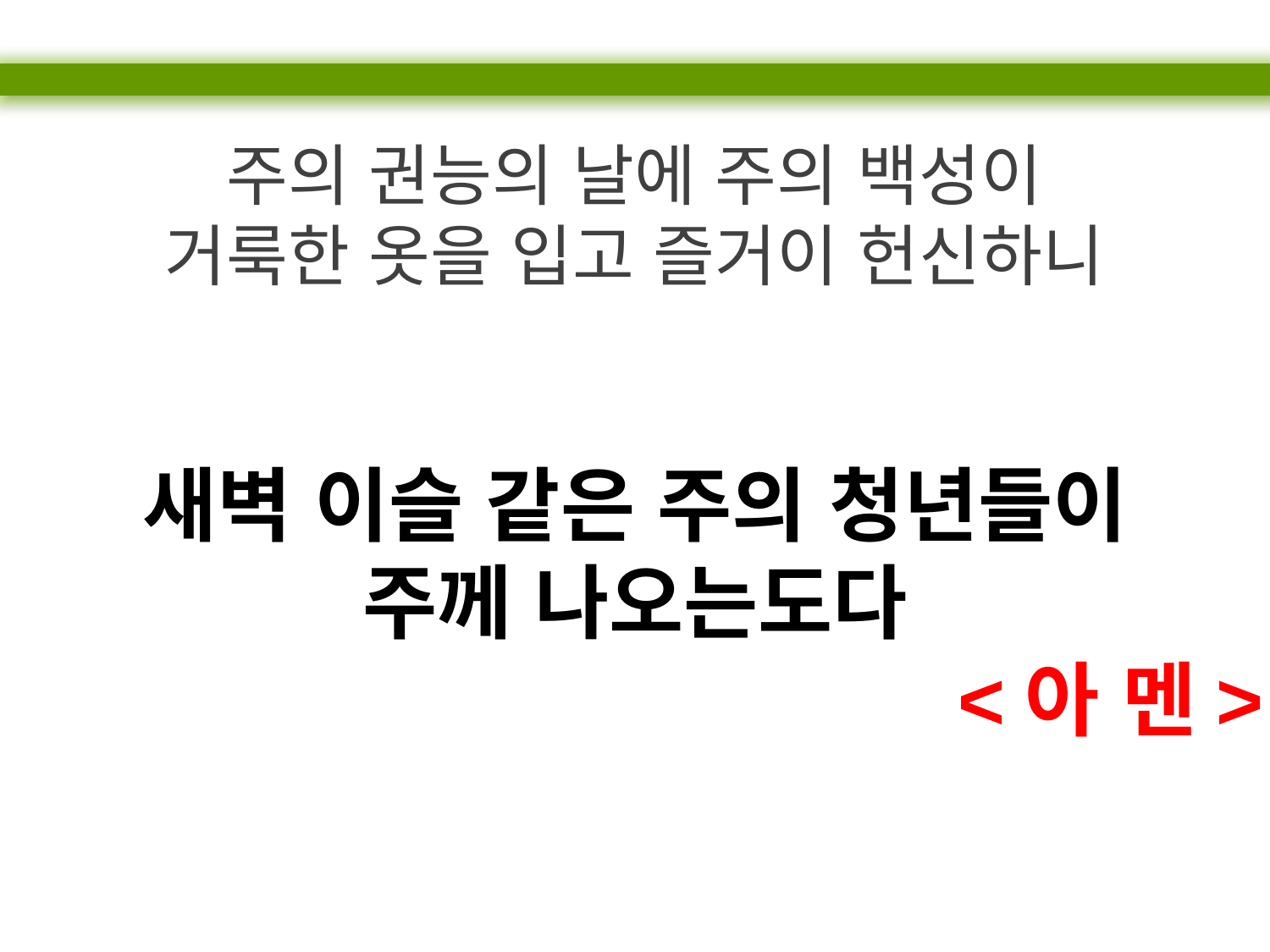

주의 권능의 날에 주의 백성이
거룩한 옷을 입고 즐거이 헌신하니
새벽 이슬 같은 주의 청년들이
주께 나오는도다
<아 멘>